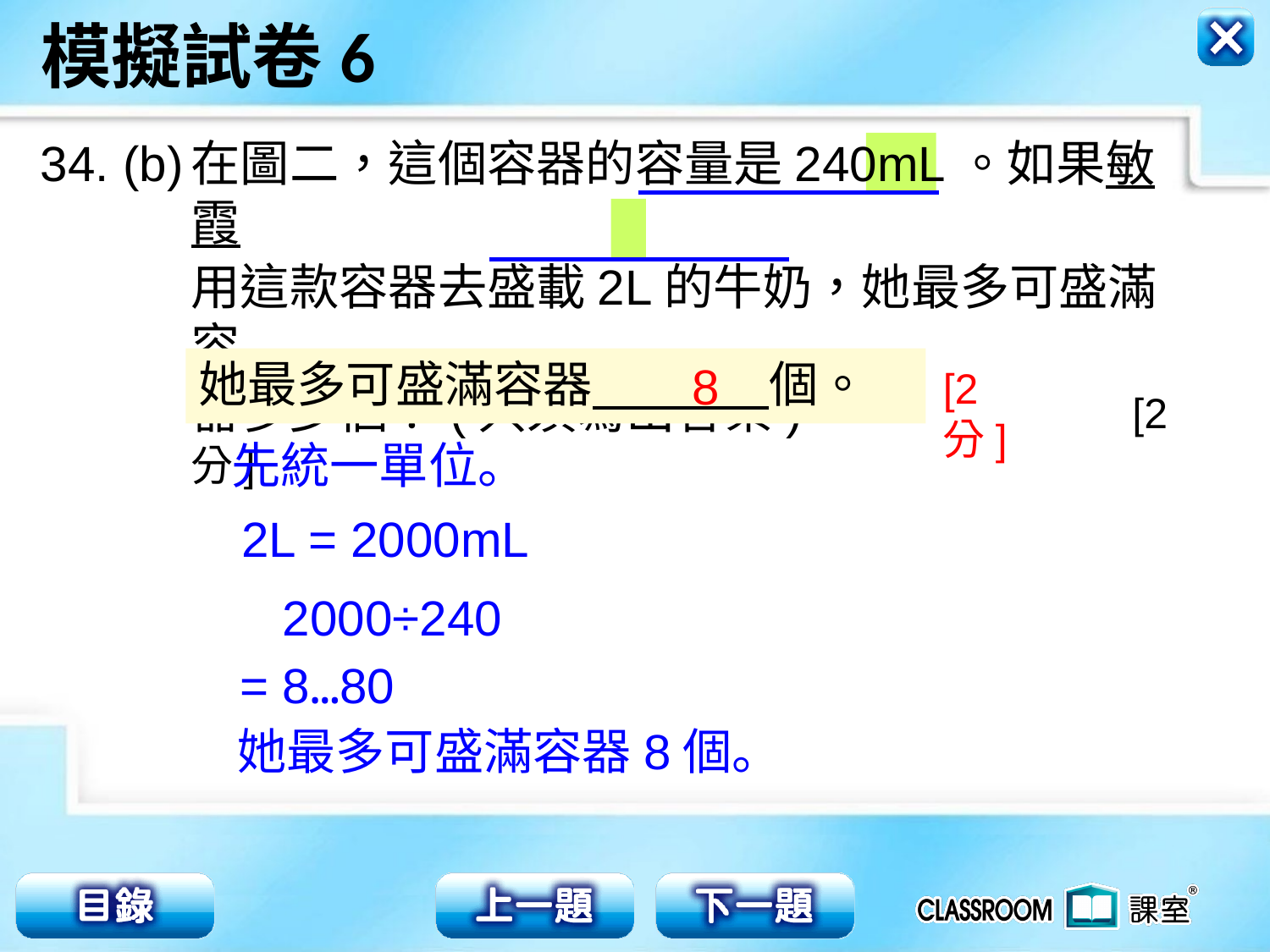

34. (b)
在圖二，這個容器的容量是240mL。如果敏霞
用這款容器去盛載2L的牛奶，她最多可盛滿容
器多少個？(只須寫出答案)                        [2分]

她最多可盛滿容器                個。
8
[2分]
先統一單位。
2L = 2000mL
2000÷240
= 8…80
她最多可盛滿容器8個。